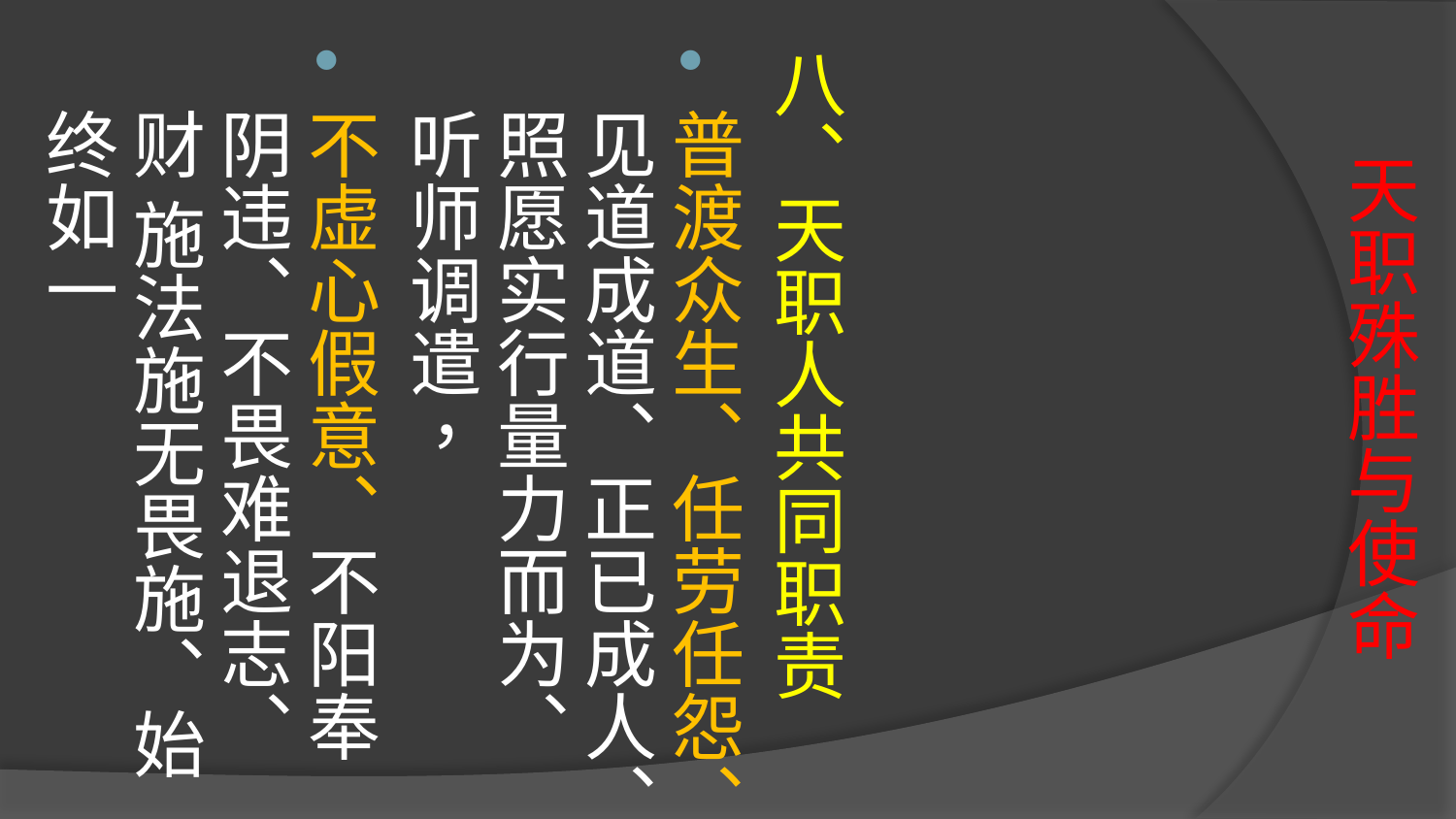

# 天职殊胜与使命
八、天职人共同职责
普渡众生、任劳任怨、见道成道、正已成人、照愿实行量力而为、听师调遣，
不虚心假意、不阳奉阴违、不畏难退志、财 施法施无畏施、始终如一